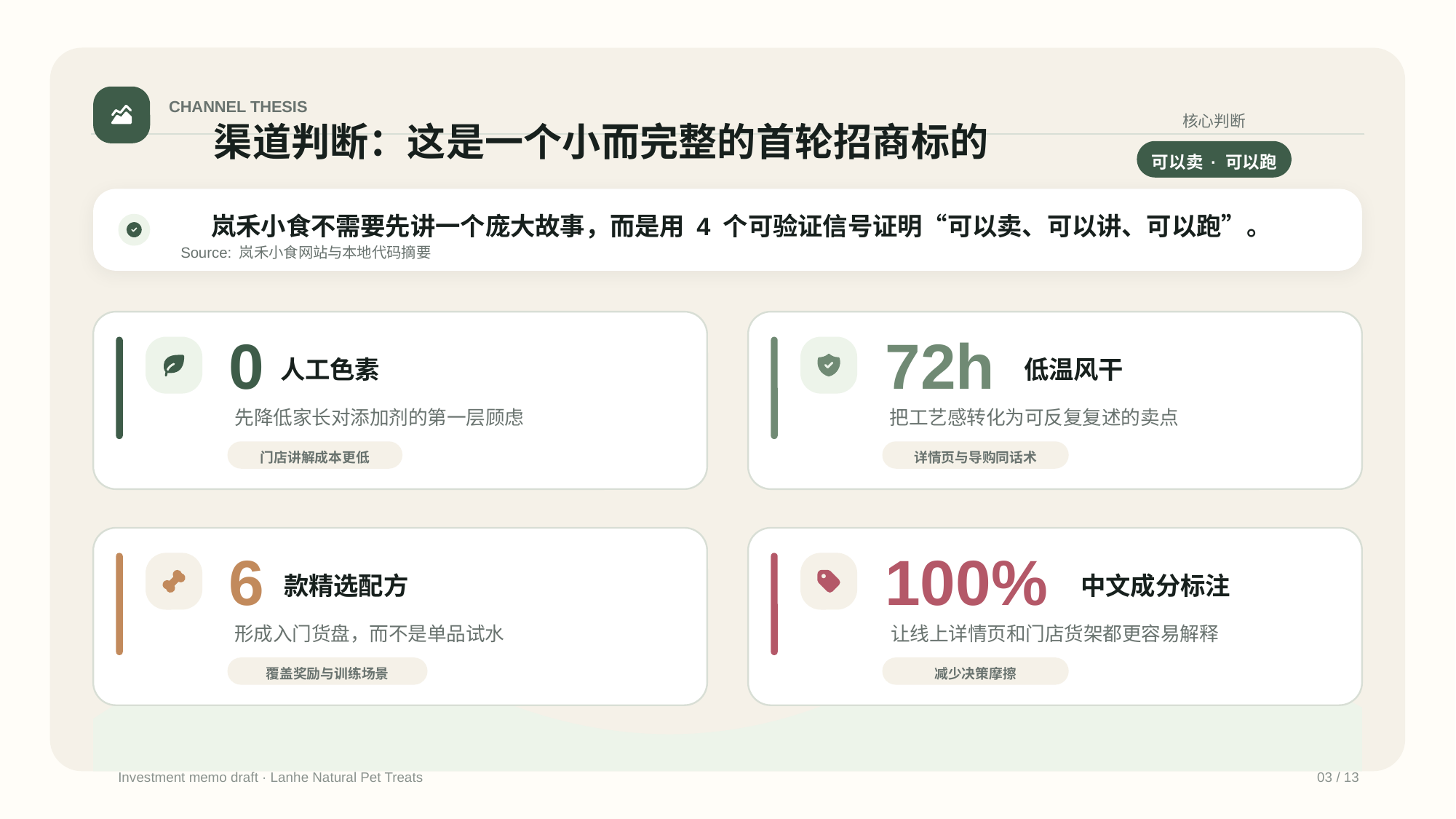

CHANNEL THESIS

核心判断
渠道判断：这是一个小而完整的首轮招商标的

可以卖 · 可以跑

岚禾小食不需要先讲一个庞大故事，而是用 4 个可验证信号证明“可以卖、可以讲、可以跑”。

Source: 岚禾小食网站与本地代码摘要

0

人工色素

先降低家长对添加剂的第一层顾虑

门店讲解成本更低

72h

低温风干
把工艺感转化为可反复复述的卖点

详情页与导购同话术

6

款精选配方
形成入门货盘，而不是单品试水

覆盖奖励与训练场景

100%

中文成分标注
让线上详情页和门店货架都更容易解释

减少决策摩擦
Investment memo draft · Lanhe Natural Pet Treats
03 / 13